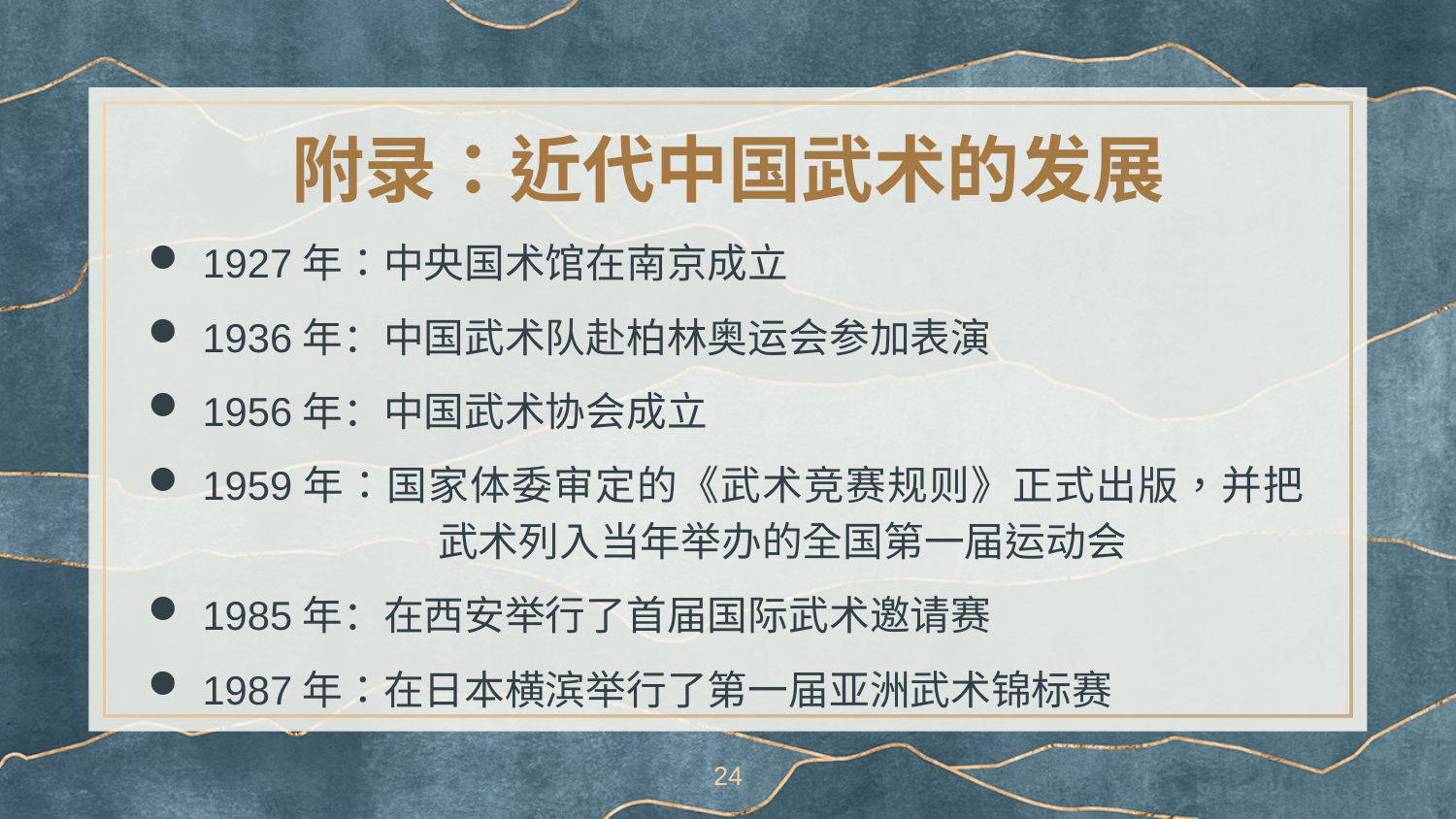

# 附录：近代中国武术的发展
1927年：中央国术馆在南京成立
1936年：中国武术队赴柏林奥运会参加表演
1956年：中国武术协会成立
1959年：国家体委审定的《武术竞赛规则》正式出版，并把	　　 武术列入当年举办的全国第一届运动会
1985年：在西安举行了首届国际武术邀请赛
1987年：在日本横滨举行了第一届亚洲武术锦标赛
24